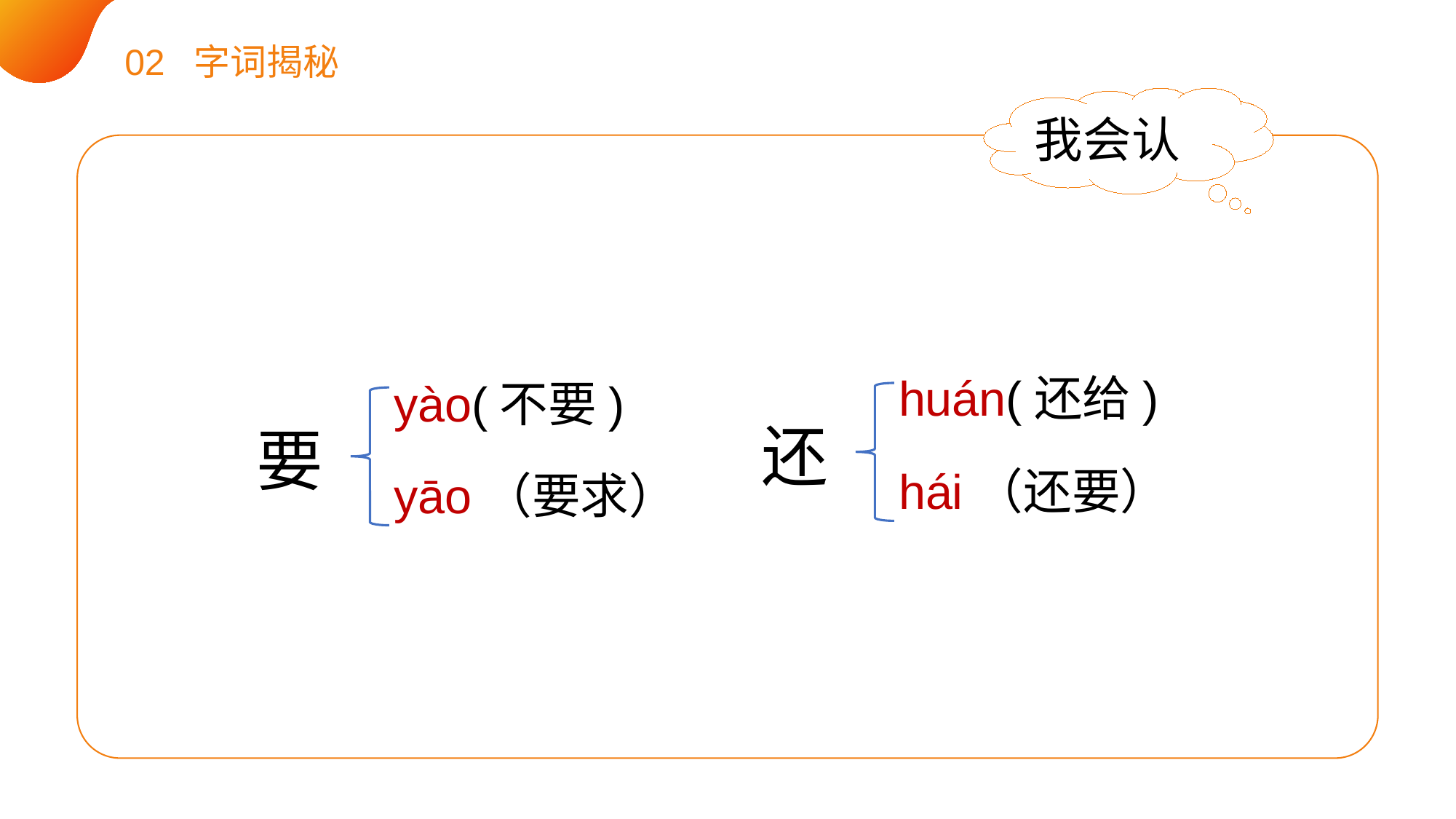

02  字词揭秘
我会认
huán(还给)
yào(不要)

还
要
hái（还要）
yāo（要求）